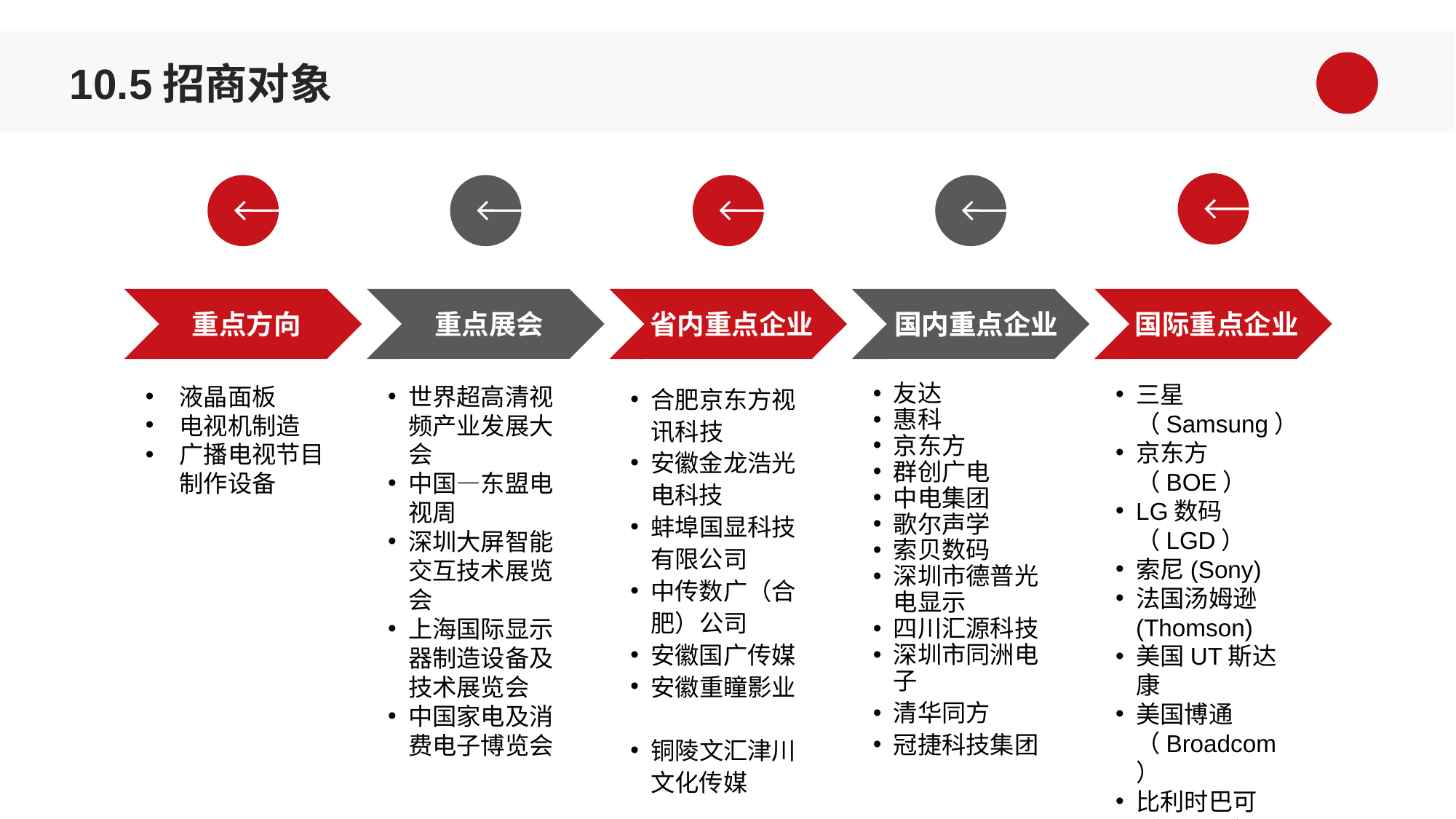

10.5招商对象

重点方向
重点展会
省内重点企业
国内重点企业
国内重点企业
国际重点企业
三星（Samsung）
京东方（BOE）
LG数码（LGD）
索尼(Sony)
法国汤姆逊(Thomson)
美国UT斯达康
美国博通（Broadcom）
比利时巴可（Barco）

液晶面板
电视机制造
广播电视节目制作设备

世界超高清视频产业发展大会
中国—东盟电视周
深圳大屏智能交互技术展览会
上海国际显示器制造设备及技术展览会
中国家电及消费电子博览会
合肥京东方视讯科技
安徽金龙浩光电科技
蚌埠国显科技有限公司
中传数广（合肥）公司
安徽国广传媒
安徽重瞳影业
铜陵文汇津川文化传媒

友达
惠科
京东方
群创广电
中电集团
歌尔声学
索贝数码
深圳市德普光电显示
四川汇源科技
深圳市同洲电子
清华同方
冠捷科技集团